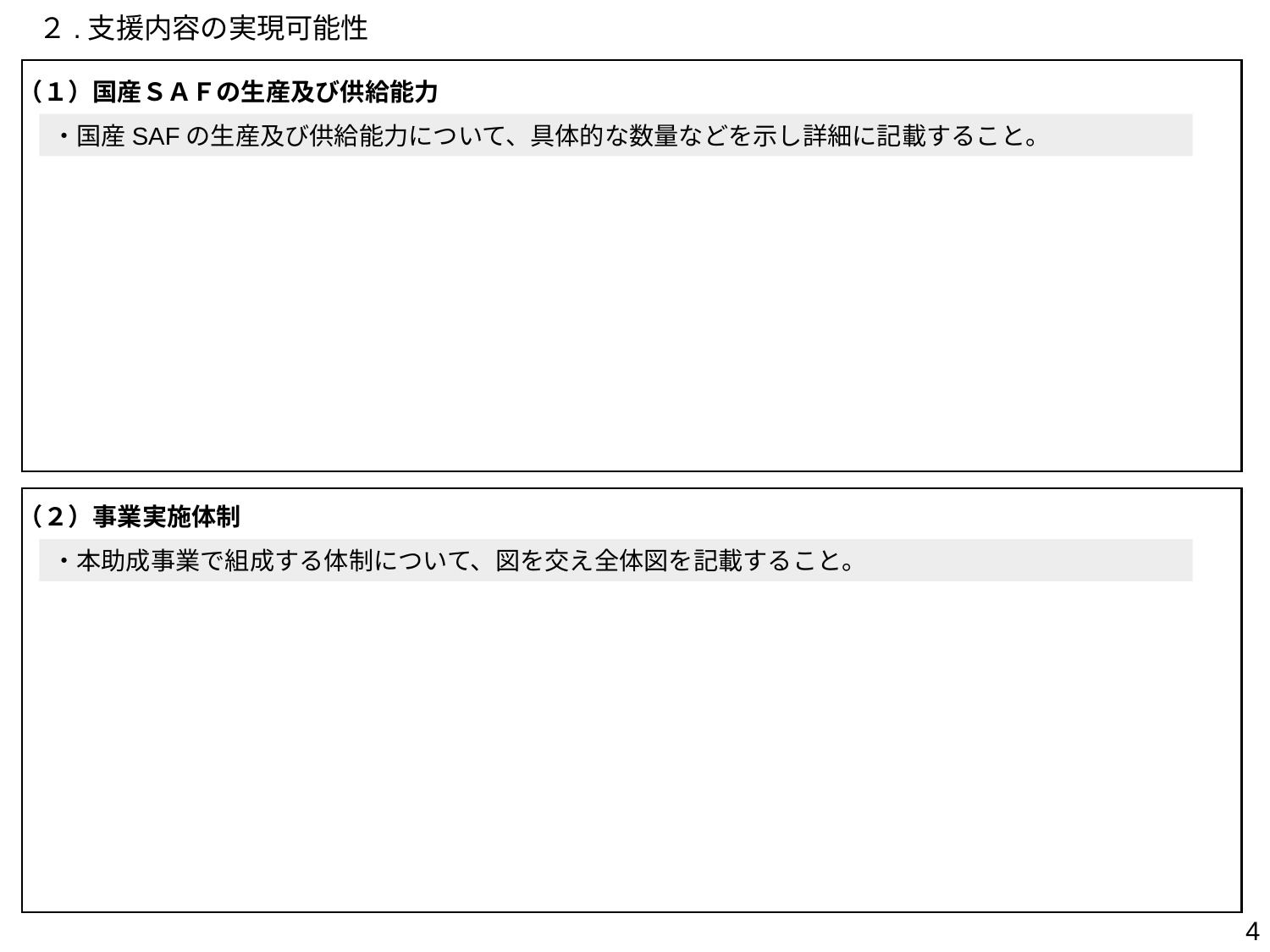

# ２.支援内容の実現可能性

（１）国産ＳＡＦの生産及び供給能力
・国産SAFの生産及び供給能力について、具体的な数量などを示し詳細に記載すること。

（２）事業実施体制
・本助成事業で組成する体制について、図を交え全体図を記載すること。
4